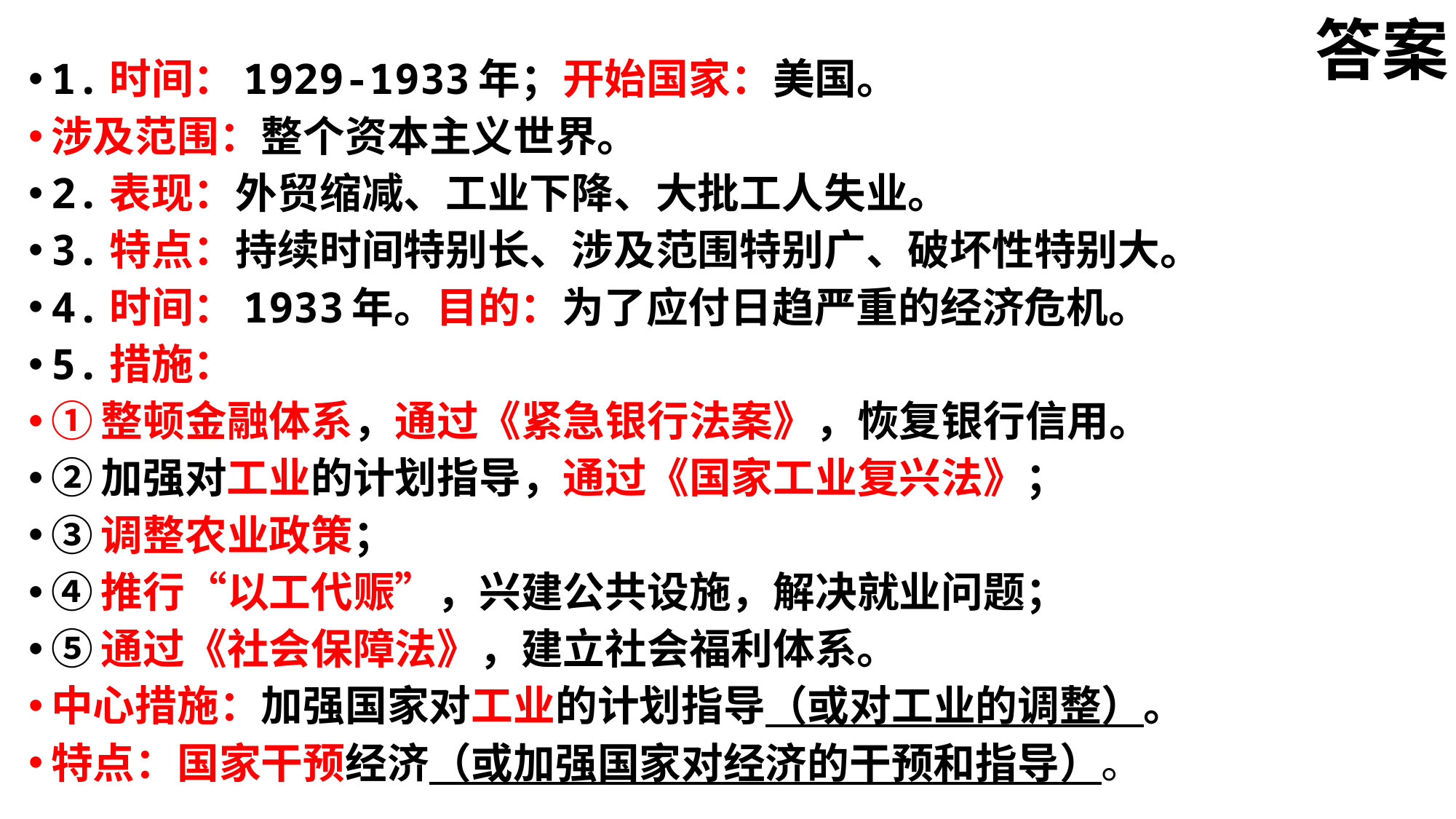

# 答案
1.时间：1929-1933年；开始国家：美国。
涉及范围：整个资本主义世界。
2.表现：外贸缩减、工业下降、大批工人失业。
3.特点：持续时间特别长、涉及范围特别广、破坏性特别大。
4.时间：1933年。目的：为了应付日趋严重的经济危机。
5.措施：
①整顿金融体系，通过《紧急银行法案》，恢复银行信用。
②加强对工业的计划指导，通过《国家工业复兴法》；
③调整农业政策；
④推行“以工代赈”，兴建公共设施，解决就业问题；
⑤通过《社会保障法》，建立社会福利体系。
中心措施：加强国家对工业的计划指导（或对工业的调整）。
特点：国家干预经济（或加强国家对经济的干预和指导）。